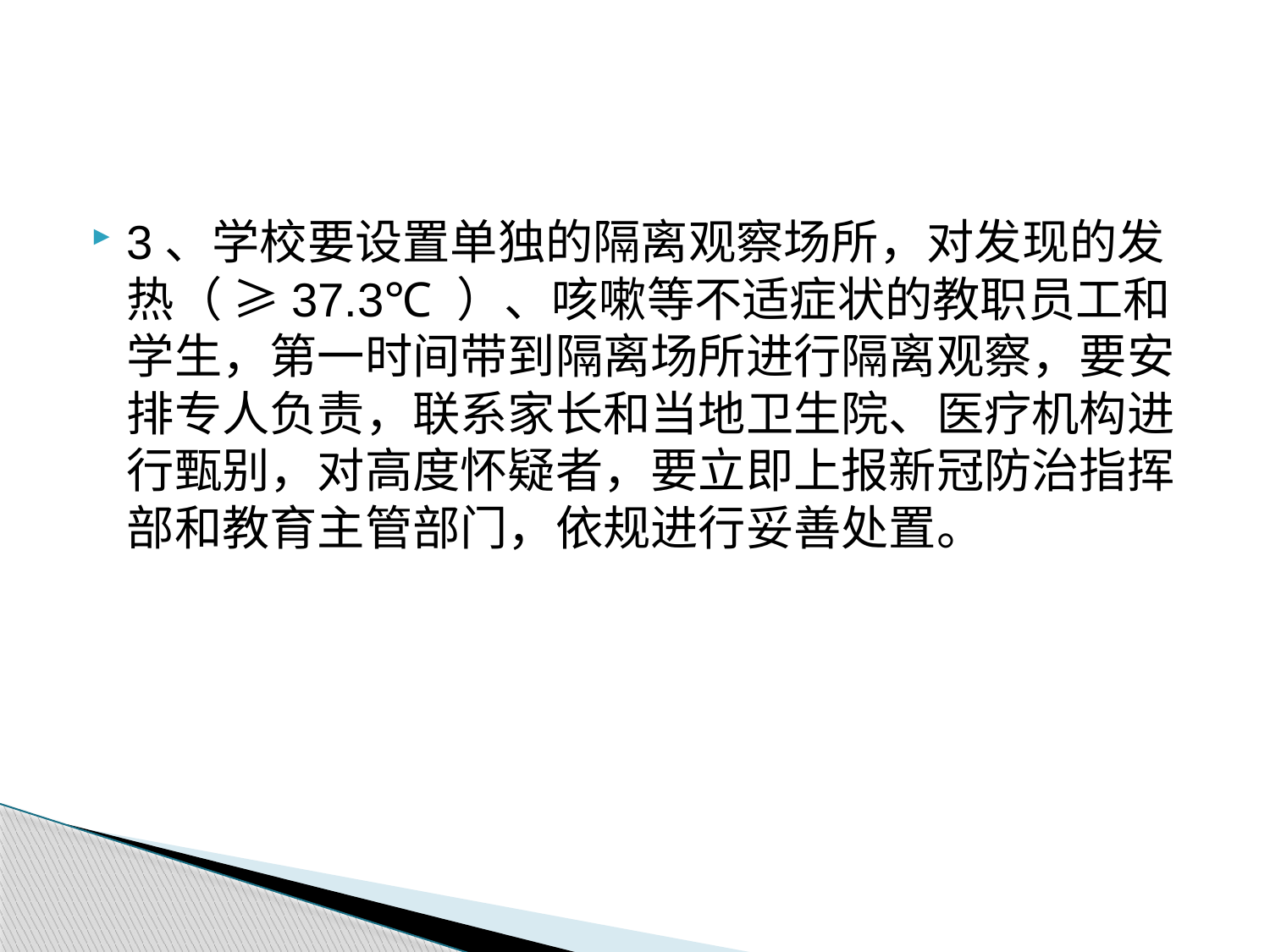

#
3、学校要设置单独的隔离观察场所，对发现的发热（ ≥37.3℃ ）、咳嗽等不适症状的教职员工和学生，第一时间带到隔离场所进行隔离观察，要安排专人负责，联系家长和当地卫生院、医疗机构进行甄别，对高度怀疑者，要立即上报新冠防治指挥部和教育主管部门，依规进行妥善处置。